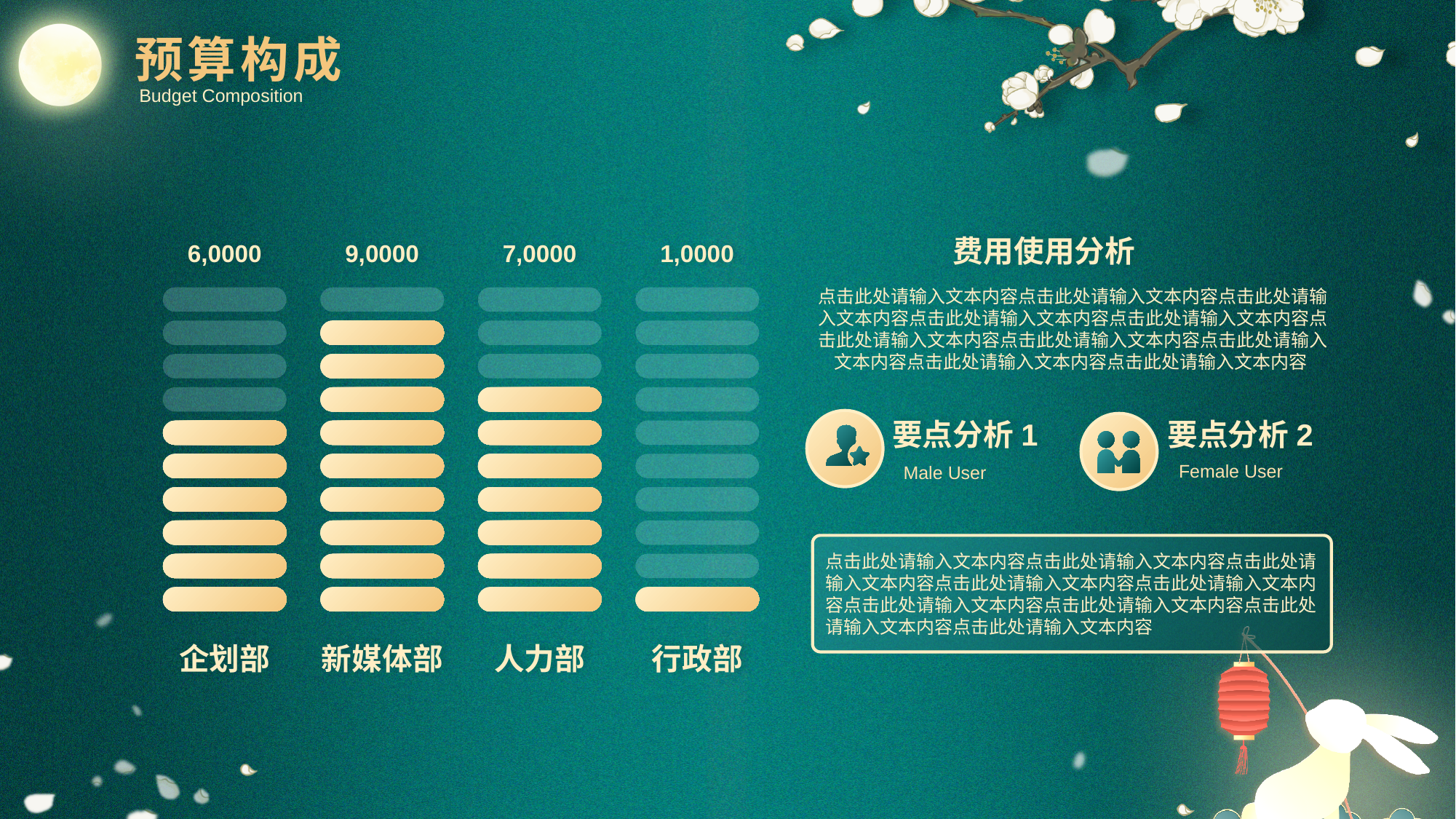

预算构成
Budget Composition
费用使用分析
6,0000

企划部
9,0000

新媒体部
7,0000

人力部
1,0000

行政部
点击此处请输入文本内容点击此处请输入文本内容点击此处请输入文本内容点击此处请输入文本内容点击此处请输入文本内容点击此处请输入文本内容点击此处请输入文本内容点击此处请输入文本内容点击此处请输入文本内容点击此处请输入文本内容

要点分析1
要点分析2

Female User
Male User
点击此处请输入文本内容点击此处请输入文本内容点击此处请输入文本内容点击此处请输入文本内容点击此处请输入文本内容点击此处请输入文本内容点击此处请输入文本内容点击此处请输入文本内容点击此处请输入文本内容